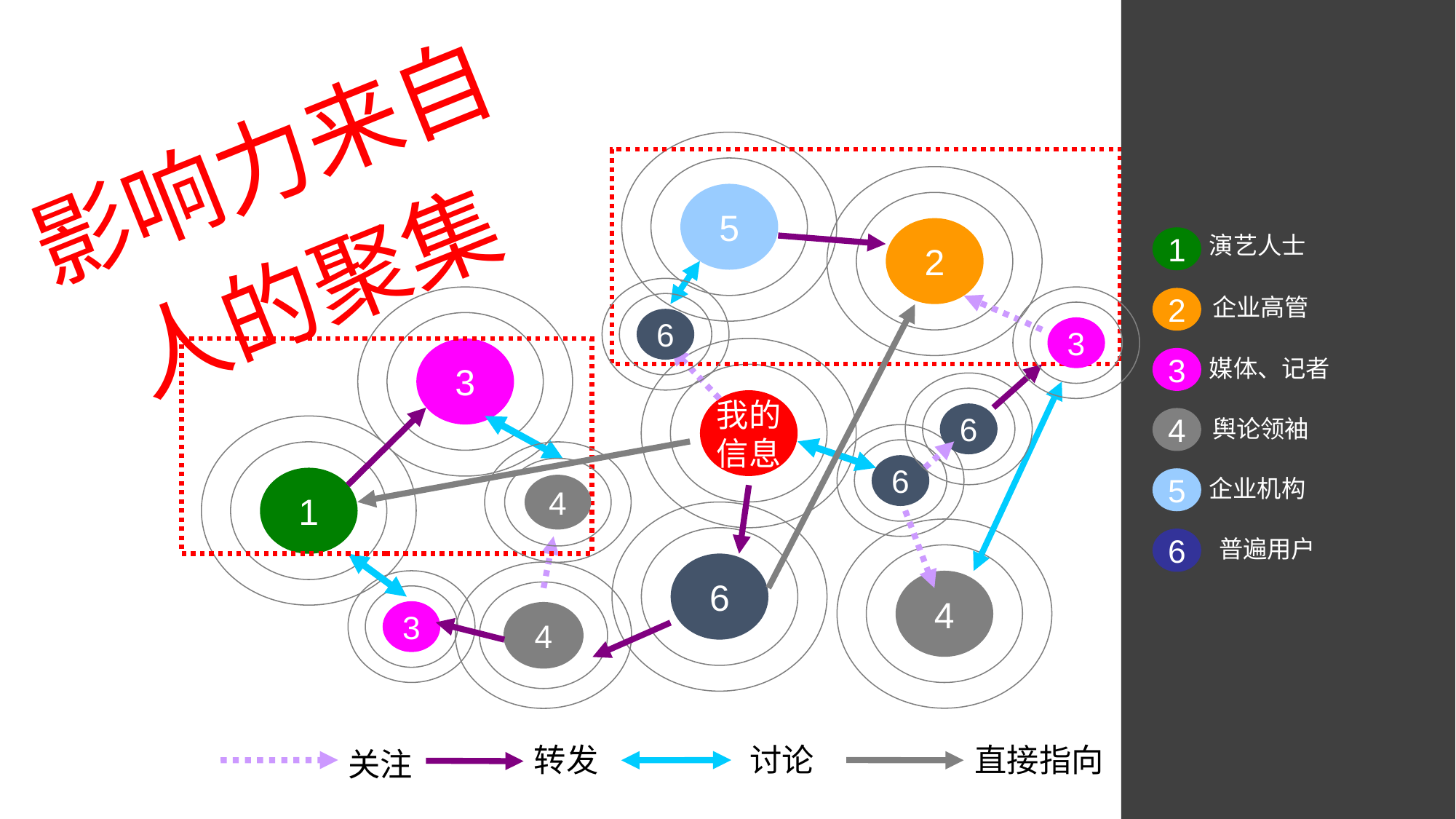

影响力来自
人的聚集

5

2
演艺人士
1

6

3

3
企业高管
2

3
媒体、记者

6

我的
信息

4
舆论领袖

1

6

4
5
企业机构

6

4
6
普遍用户

4

3

转发
讨论
直接指向
关注